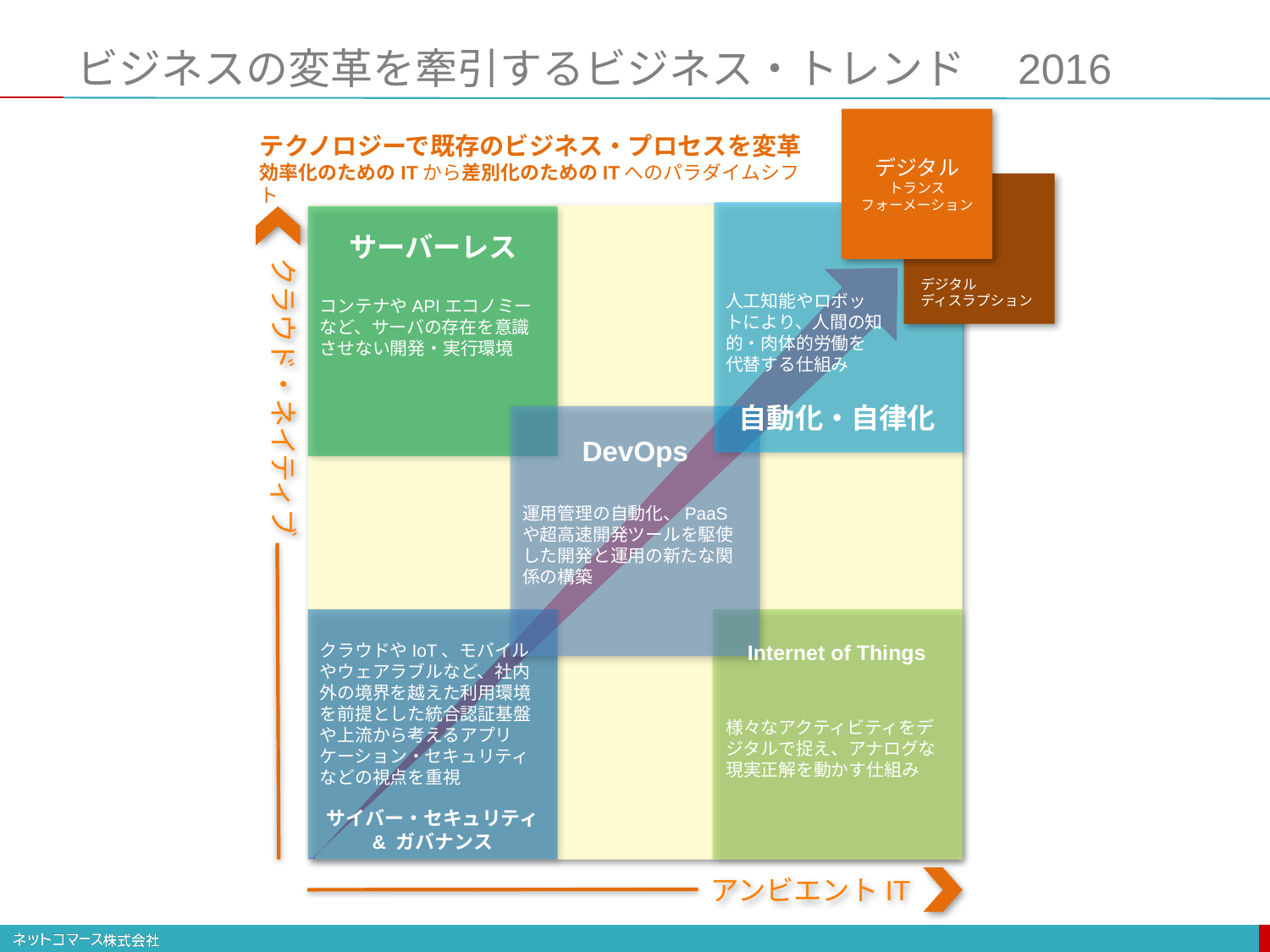

# ビジネスの変革を牽引するビジネス・トレンド　2016
デジタル
トランス
フォーメーション
テクノロジーで既存のビジネス・プロセスを変革
効率化のためのITから差別化のためのITへのパラダイムシフト

サーバーレス
クラウド・ネイティブ
デジタル
ディスラプション
人工知能やロボットにより、人間の知的・肉体的労働を代替する仕組み
コンテナやAPIエコノミーなど、サーバの存在を意識させない開発・実行環境
自動化・自律化

DevOps
運用管理の自動化、PaaSや超高速開発ツールを駆使した開発と運用の新たな関係の構築

クラウドやIoT、モバイルやウェアラブルなど、社内外の境界を越えた利用環境を前提とした統合認証基盤や上流から考えるアプリケーション・セキュリティなどの視点を重視
Internet of Things
様々なアクティビティをデジタルで捉え、アナログな現実正解を動かす仕組み
サイバー・セキュリティ
& ガバナンス
アンビエントIT